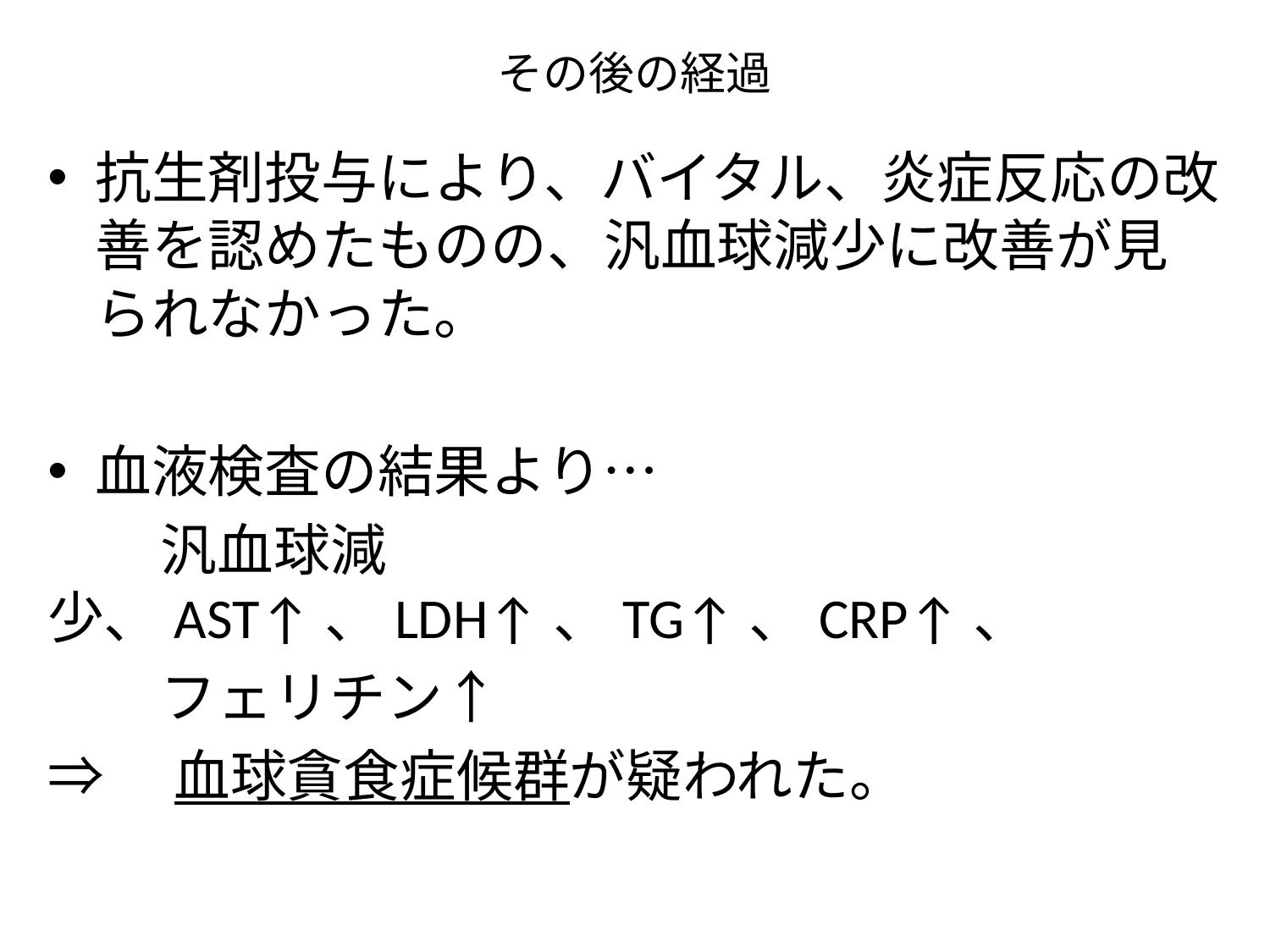

# その後の経過
抗生剤投与により、バイタル、炎症反応の改善を認めたものの、汎血球減少に改善が見られなかった。

血液検査の結果より…
　　汎血球減少、AST↑、LDH↑、TG↑、CRP↑、
　　フェリチン↑
⇒　血球貪食症候群が疑われた。